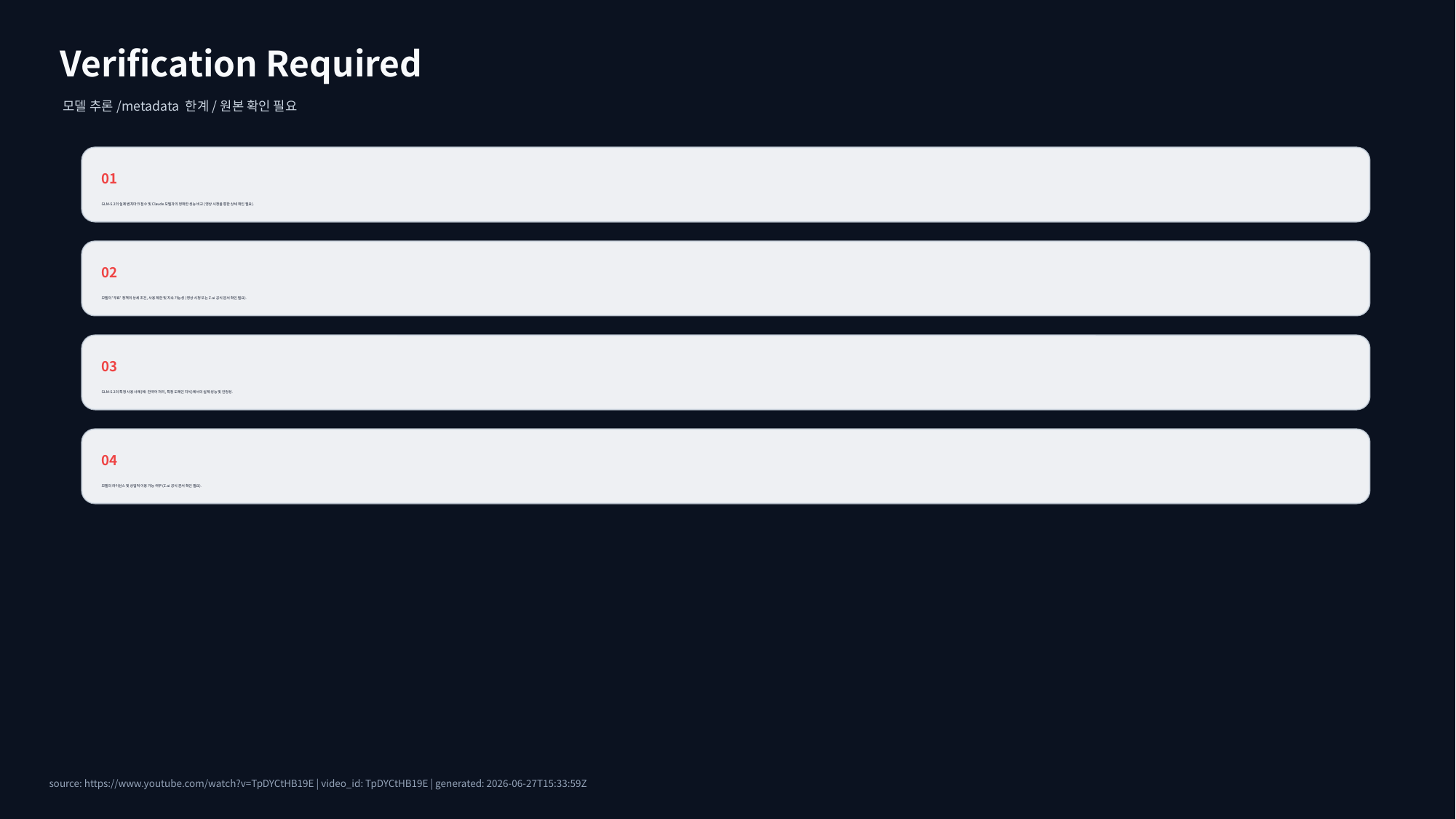

Verification Required
모델 추론/metadata 한계/원본 확인 필요

01
GLM-5.2의 실제 벤치마크 점수 및 Claude 모델과의 정확한 성능 비교 (영상 시청을 통한 상세 확인 필요).

02
모델의 '무료' 정책의 상세 조건, 사용 제한 및 지속 가능성 (영상 시청 또는 Z.ai 공식 문서 확인 필요).

03
GLM-5.2의 특정 사용 사례(예: 한국어 처리, 특정 도메인 지식)에서의 실제 성능 및 안정성.

04
모델의 라이선스 및 상업적 이용 가능 여부 (Z.ai 공식 문서 확인 필요).
source: https://www.youtube.com/watch?v=TpDYCtHB19E | video_id: TpDYCtHB19E | generated: 2026-06-27T15:33:59Z